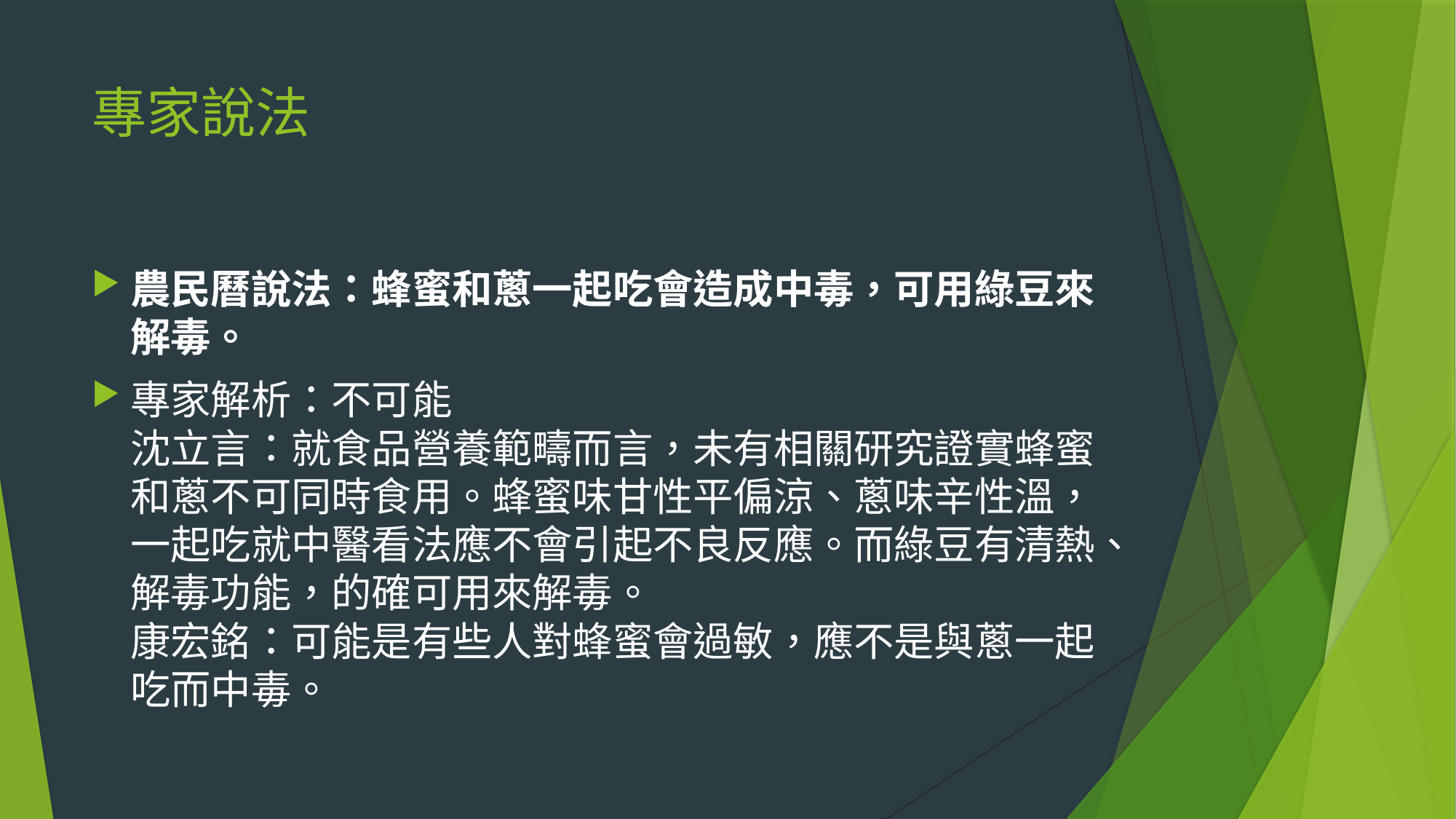

# 專家說法
農民曆說法：蜂蜜和蔥一起吃會造成中毒，可用綠豆來解毒。
專家解析：不可能
沈立言：就食品營養範疇而言，未有相關研究證實蜂蜜和蔥不可同時食用。蜂蜜味甘性平偏涼、蔥味辛性溫，一起吃就中醫看法應不會引起不良反應。而綠豆有清熱、解毒功能，的確可用來解毒。
康宏銘：可能是有些人對蜂蜜會過敏，應不是與蔥一起吃而中毒。